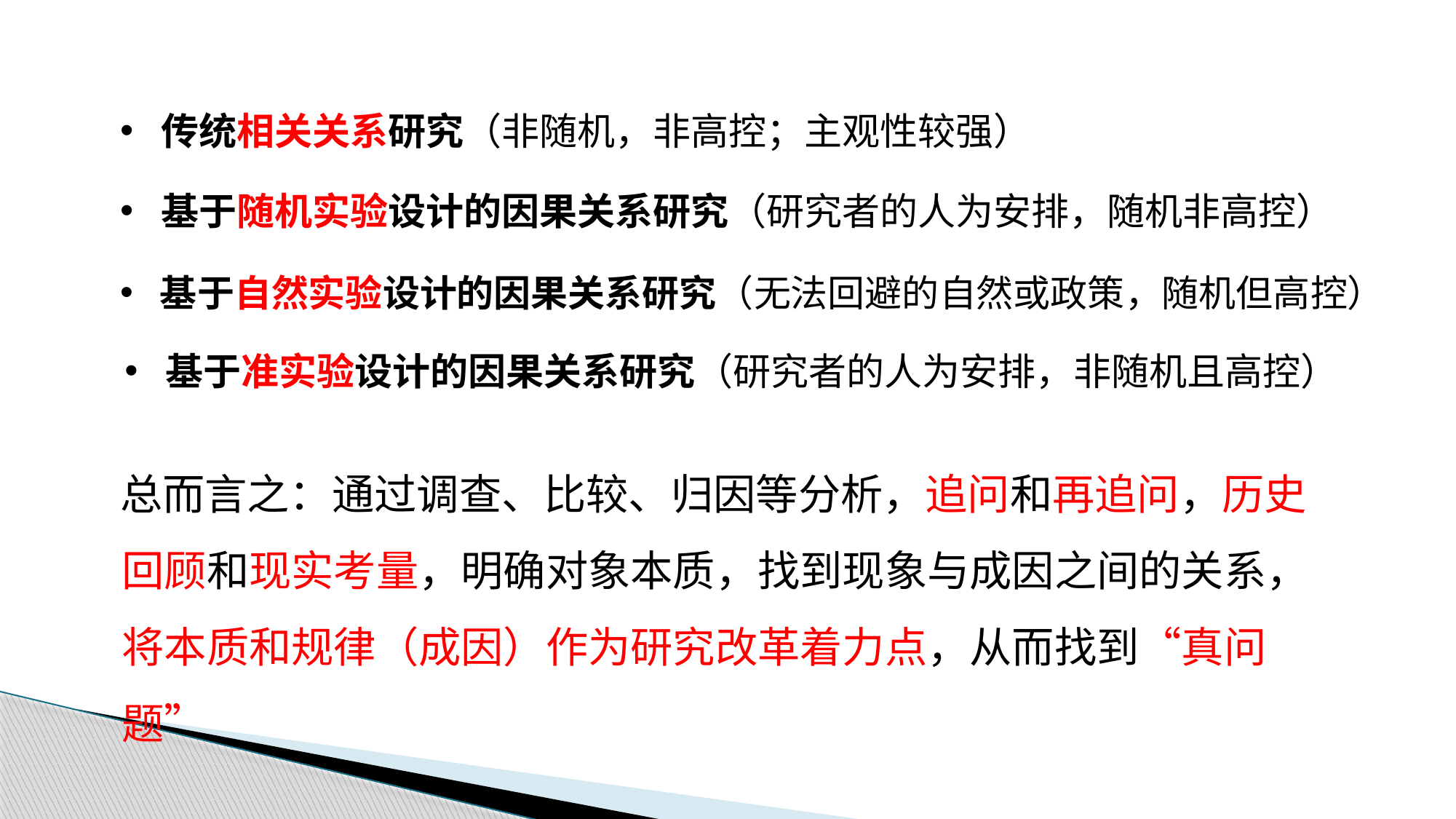

传统相关关系研究（非随机，非高控；主观性较强）
基于随机实验设计的因果关系研究（研究者的人为安排，随机非高控）
基于自然实验设计的因果关系研究（无法回避的自然或政策，随机但高控）
基于准实验设计的因果关系研究（研究者的人为安排，非随机且高控）
总而言之：通过调查、比较、归因等分析，追问和再追问，历史回顾和现实考量，明确对象本质，找到现象与成因之间的关系，将本质和规律（成因）作为研究改革着力点，从而找到“真问题”